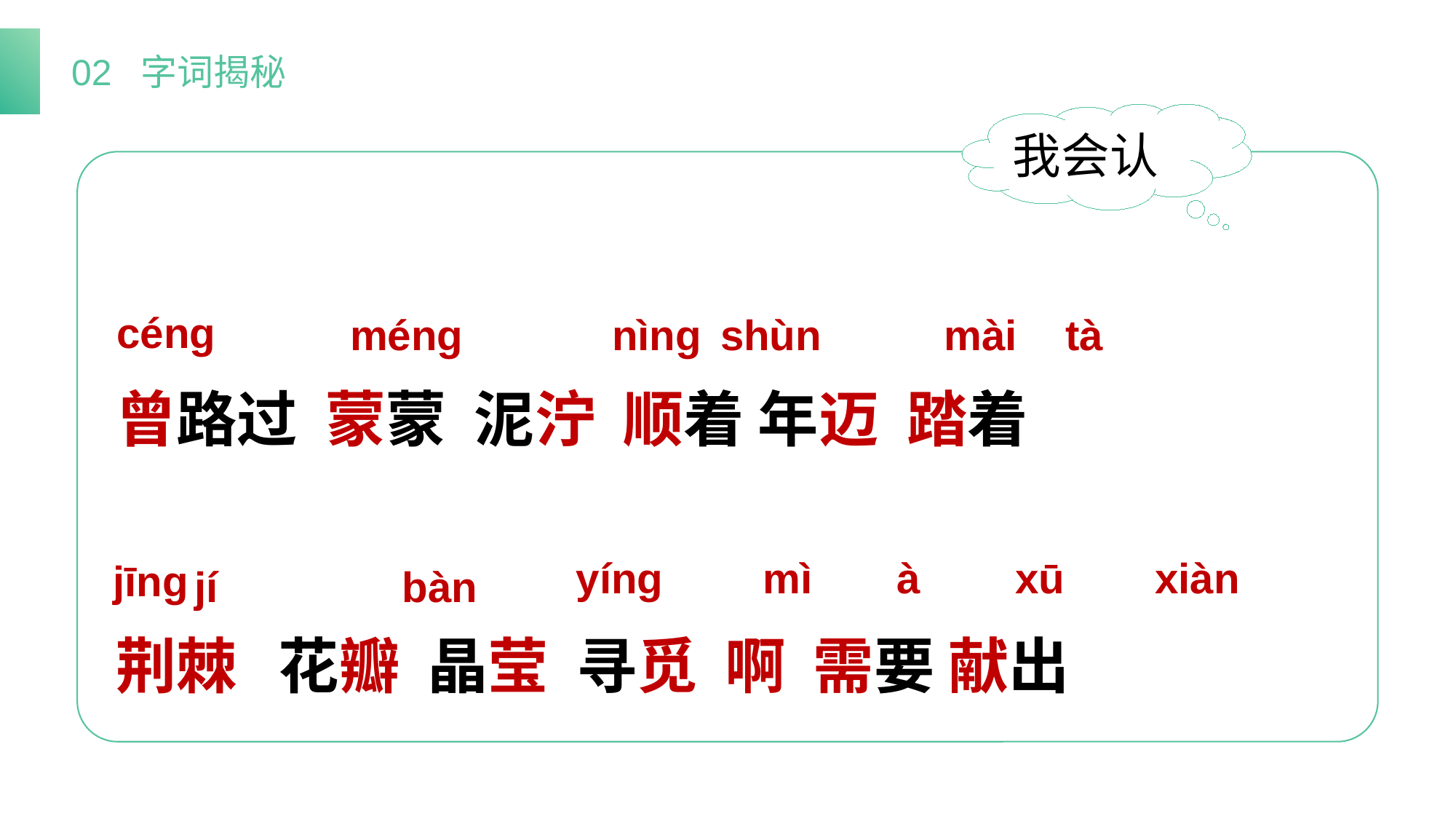

02  字词揭秘
我会认
céng
曾路过  蒙蒙  泥泞  顺着 年迈  踏着

荆棘   花瓣  晶莹  寻觅  啊  需要 献出
méng
 nìng
 shùn
mài
 tà
yíng
  mì
 à
xū
xiàn
jīng
jí
bàn